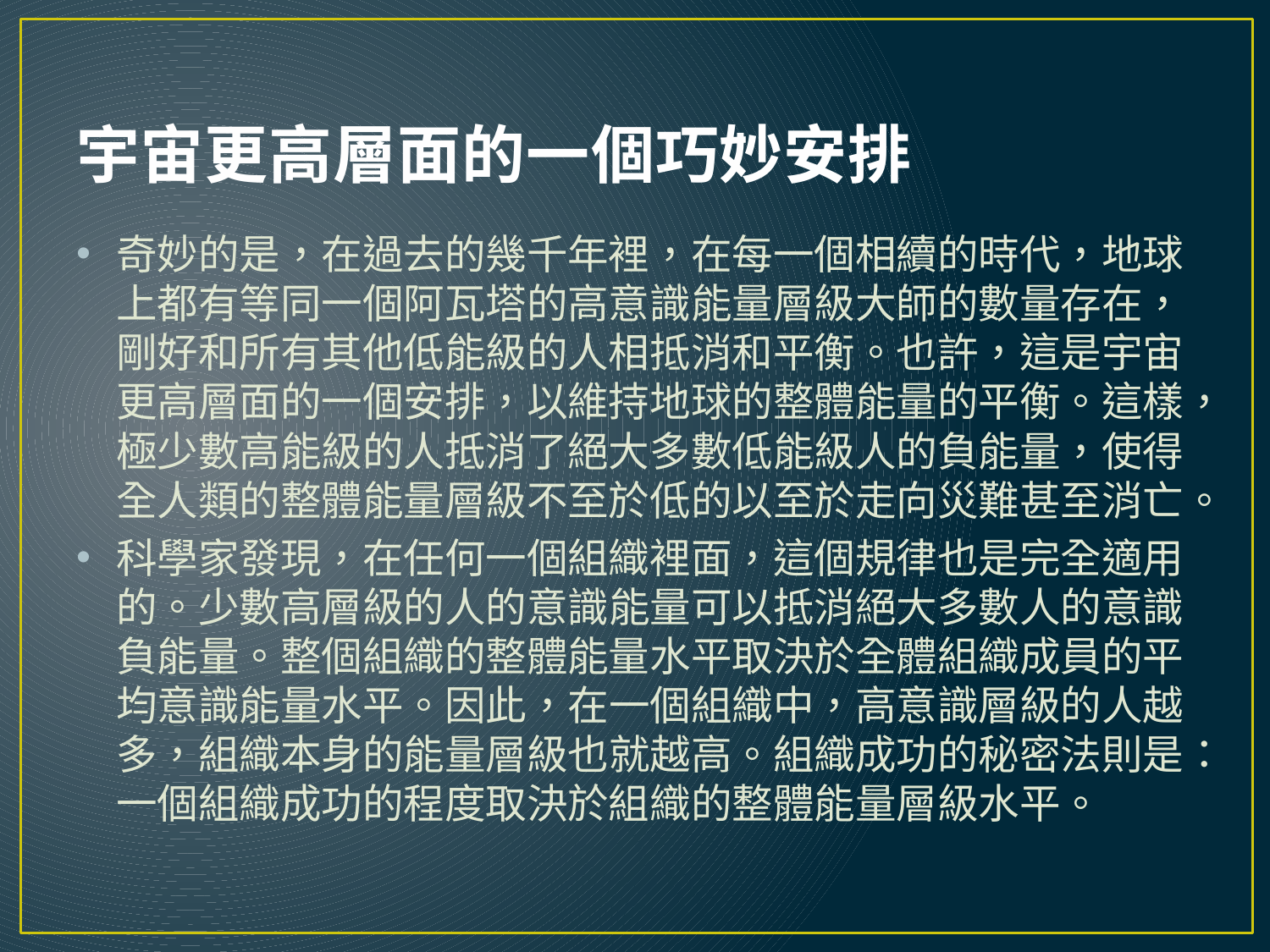

# 宇宙更高層面的一個巧妙安排
奇妙的是，在過去的幾千年裡，在每一個相續的時代，地球上都有等同一個阿瓦塔的高意識能量層級大師的數量存在，剛好和所有其他低能級的人相抵消和平衡。也許，這是宇宙更高層面的一個安排，以維持地球的整體能量的平衡。這樣，極少數高能級的人抵消了絕大多數低能級人的負能量，使得全人類的整體能量層級不至於低的以至於走向災難甚至消亡。
科學家發現，在任何一個組織裡面，這個規律也是完全適用的。少數高層級的人的意識能量可以抵消絕大多數人的意識負能量。整個組織的整體能量水平取決於全體組織成員的平均意識能量水平。因此，在一個組織中，高意識層級的人越多，組織本身的能量層級也就越高。組織成功的秘密法則是：一個組織成功的程度取決於組織的整體能量層級水平。